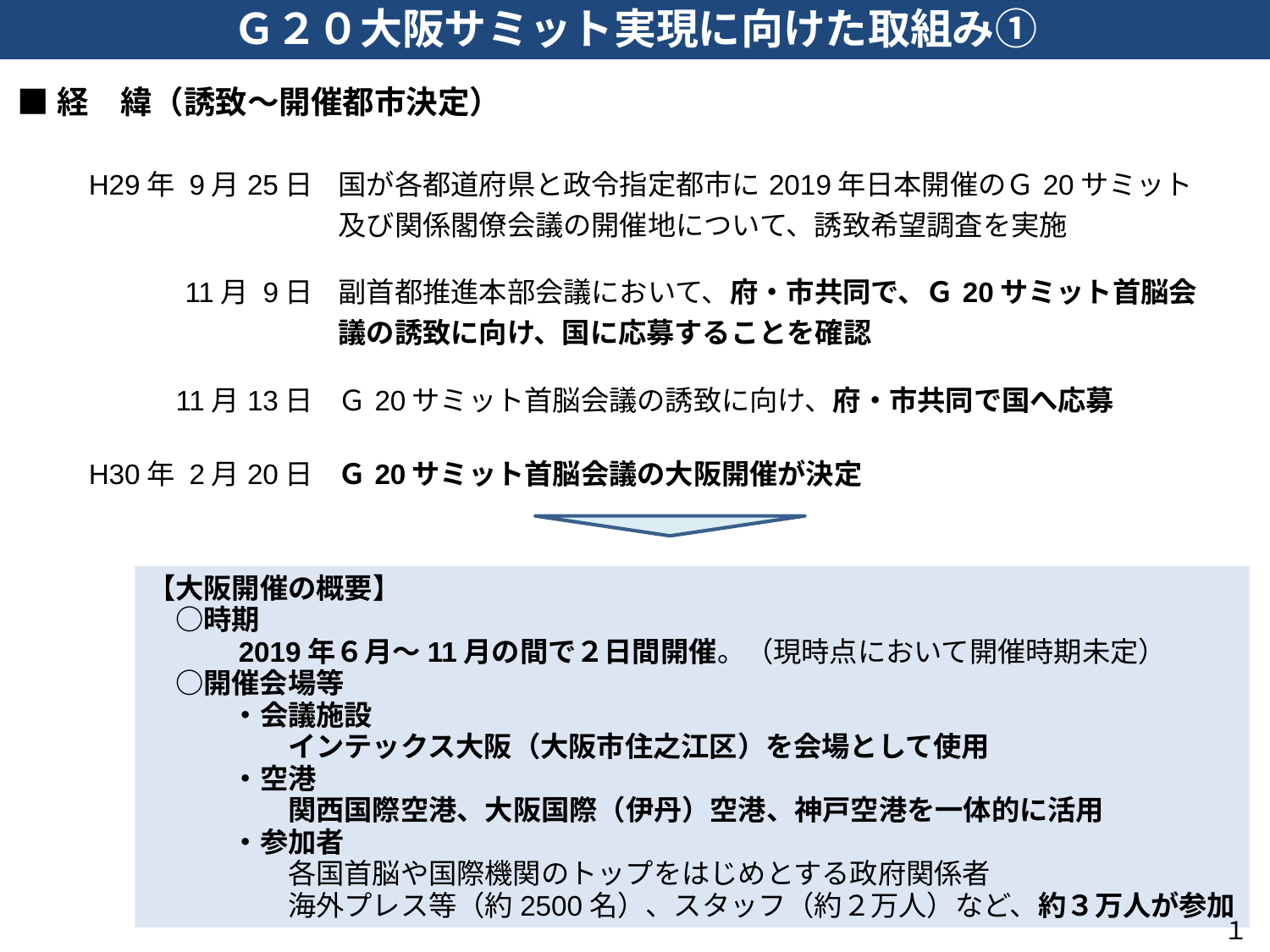

Ｇ２０大阪サミット実現に向けた取組み①
■経　緯（誘致～開催都市決定）
| H29年 9月25日 | 国が各都道府県と政令指定都市に2019年日本開催のＧ20サミット及び関係閣僚会議の開催地について、誘致希望調査を実施 |
| --- | --- |
| 11月 9日 | 副首都推進本部会議において、府・市共同で、Ｇ20サミット首脳会議の誘致に向け、国に応募することを確認 |
| 11月13日 | Ｇ20サミット首脳会議の誘致に向け、府・市共同で国へ応募 |
| H30年 2月20日 | Ｇ20サミット首脳会議の大阪開催が決定 |

【大阪開催の概要】
　○時期
　　　2019年６月～11月の間で２日間開催。（現時点において開催時期未定）
　○開催会場等
　　　・会議施設
　　　　　インテックス大阪（大阪市住之江区）を会場として使用
　　　・空港
　　　　　関西国際空港、大阪国際（伊丹）空港、神戸空港を一体的に活用
　　　・参加者
　　　　　各国首脳や国際機関のトップをはじめとする政府関係者
　　　　　海外プレス等（約2500名）、スタッフ（約２万人）など、約３万人が参加
１